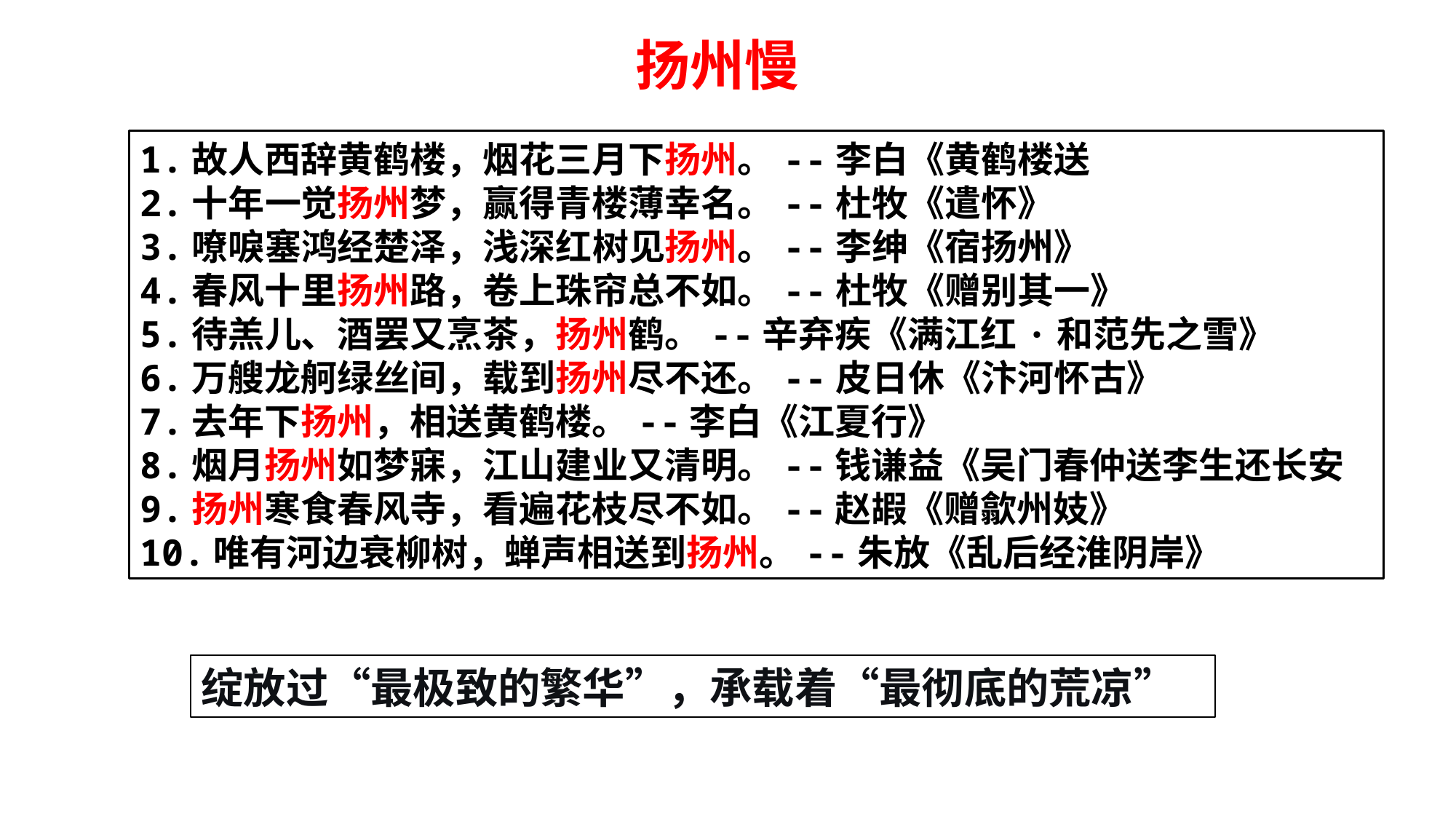

扬州慢
1.故人西辞黄鹤楼，烟花三月下扬州。--李白《黄鹤楼送
2.十年一觉扬州梦，赢得青楼薄幸名。--杜牧《遣怀》
3.嘹唳塞鸿经楚泽，浅深红树见扬州。--李绅《宿扬州》
4.春风十里扬州路，卷上珠帘总不如。--杜牧《赠别其一》
5.待羔儿、酒罢又烹茶，扬州鹤。--辛弃疾《满江红·和范先之雪》
6.万艘龙舸绿丝间，载到扬州尽不还。--皮日休《汴河怀古》
7.去年下扬州，相送黄鹤楼。--李白《江夏行》
8.烟月扬州如梦寐，江山建业又清明。--钱谦益《吴门春仲送李生还长安
9.扬州寒食春风寺，看遍花枝尽不如。--赵嘏《赠歙州妓》
10.唯有河边衰柳树，蝉声相送到扬州。--朱放《乱后经淮阴岸》
绽放过“最极致的繁华”，承载着“最彻底的荒凉”